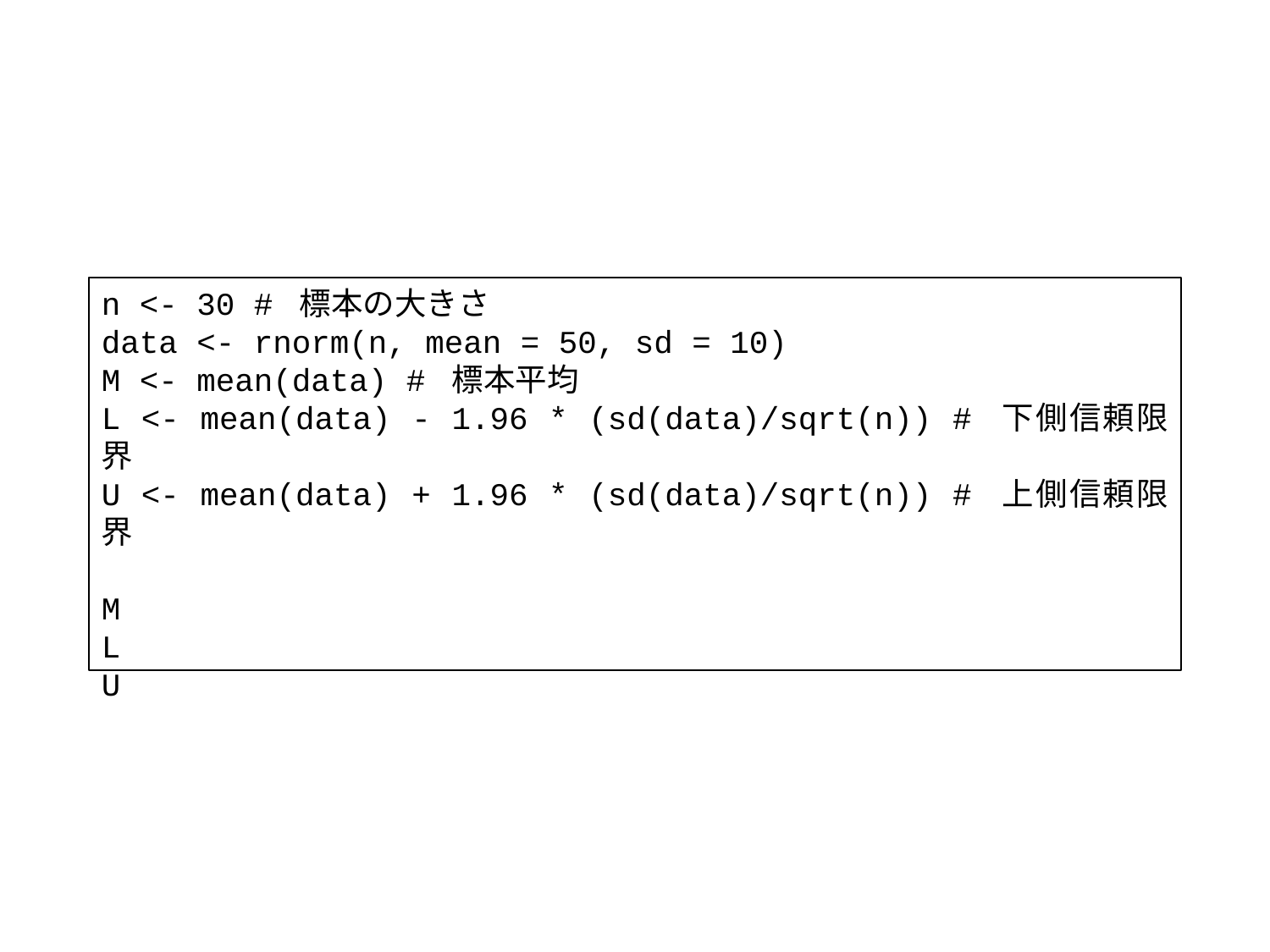

#
n <- 30 # 標本の大きさ
data <- rnorm(n, mean = 50, sd = 10)
M <- mean(data) # 標本平均
L <- mean(data) - 1.96 * (sd(data)/sqrt(n)) # 下側信頼限界
U <- mean(data) + 1.96 * (sd(data)/sqrt(n)) # 上側信頼限界

M
L
U